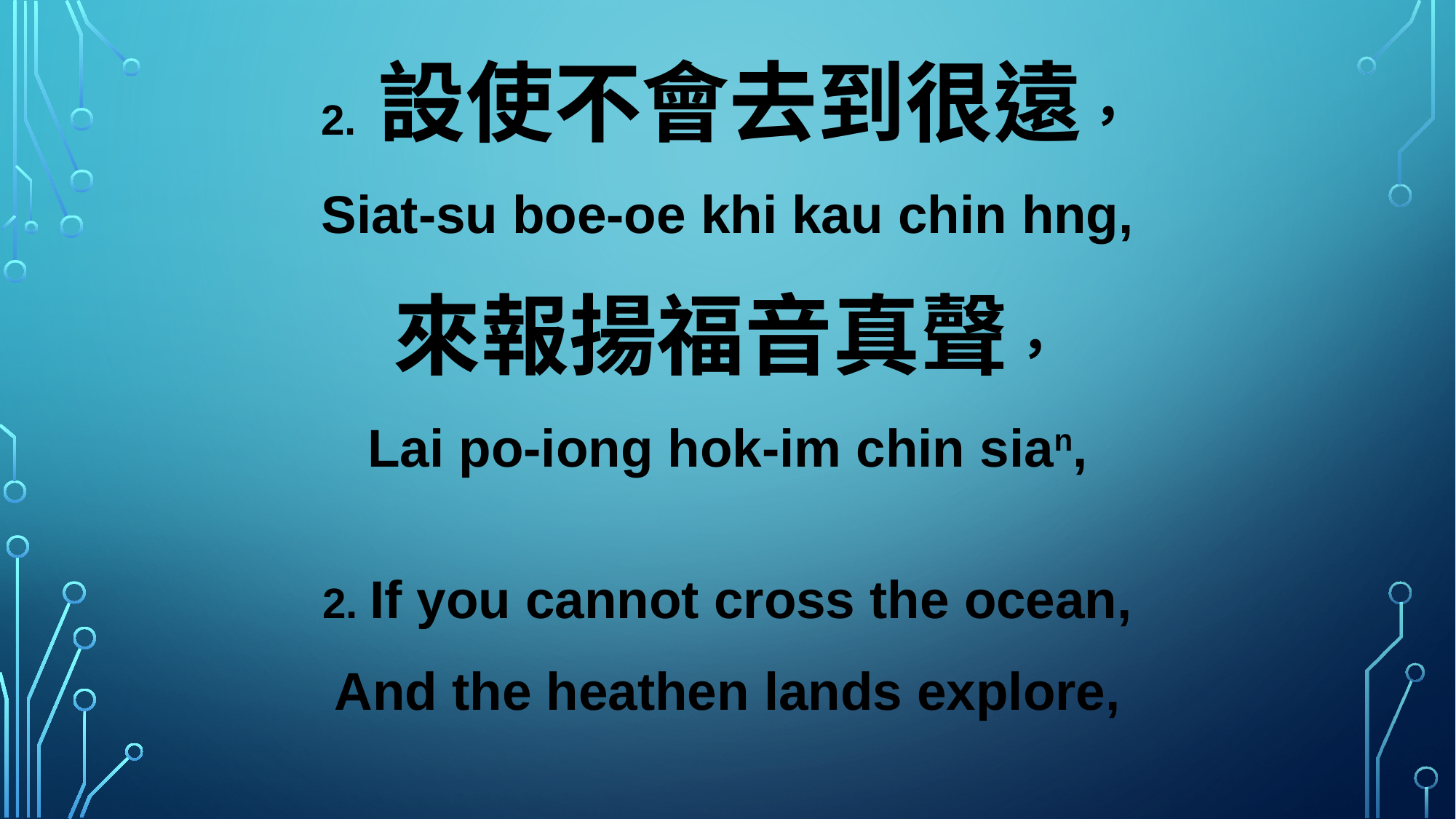

2. 設使不會去到很遠，
Siat-su boe-oe khi kau chin hng,
來報揚福音真聲，
Lai po-iong hok-im chin sian,

2. If you cannot cross the ocean,
And the heathen lands explore,